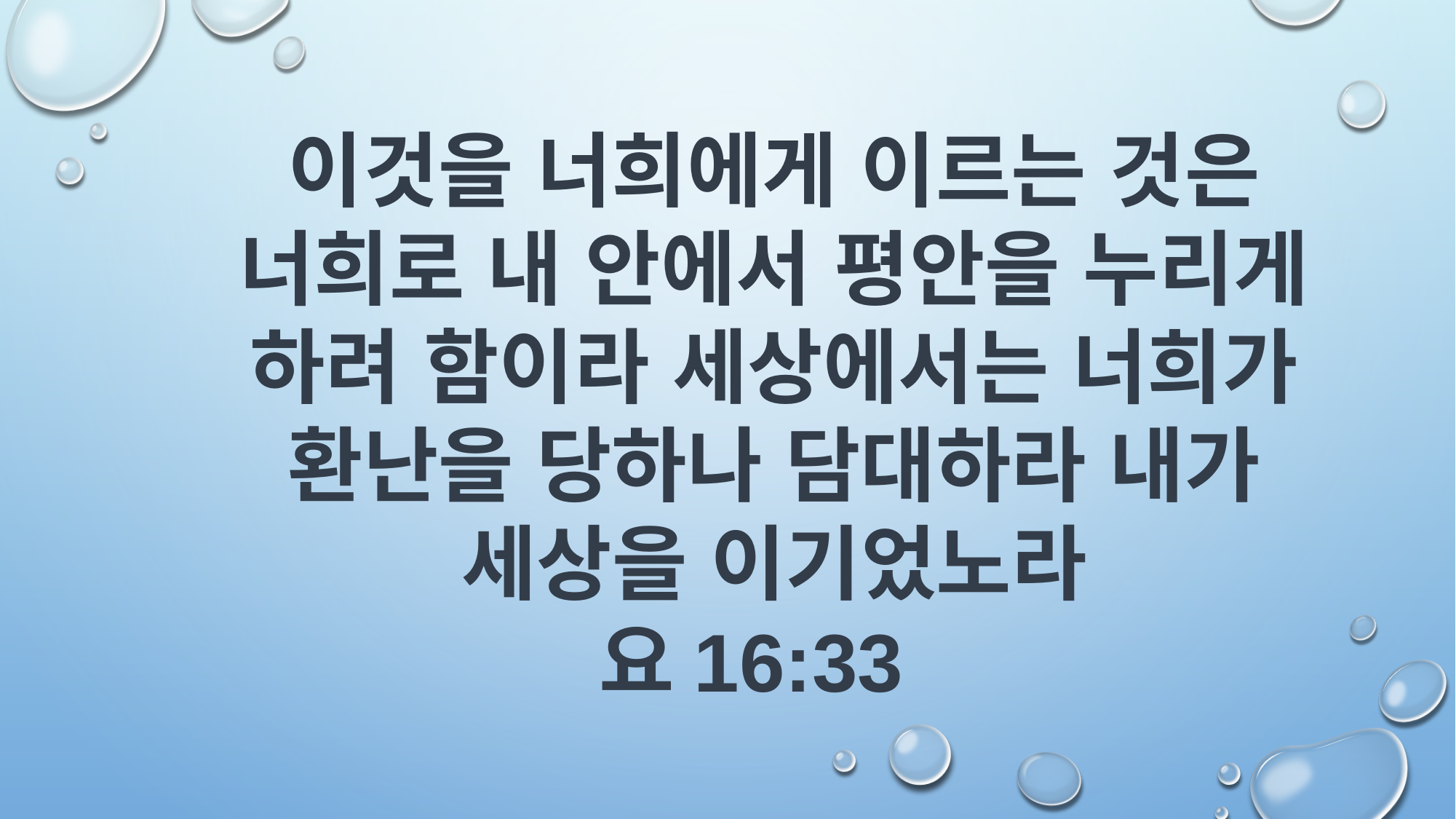

이것을 너희에게 이르는 것은 너희로 내 안에서 평안을 누리게 하려 함이라 세상에서는 너희가 환난을 당하나 담대하라 내가 세상을 이기었노라
요16:33